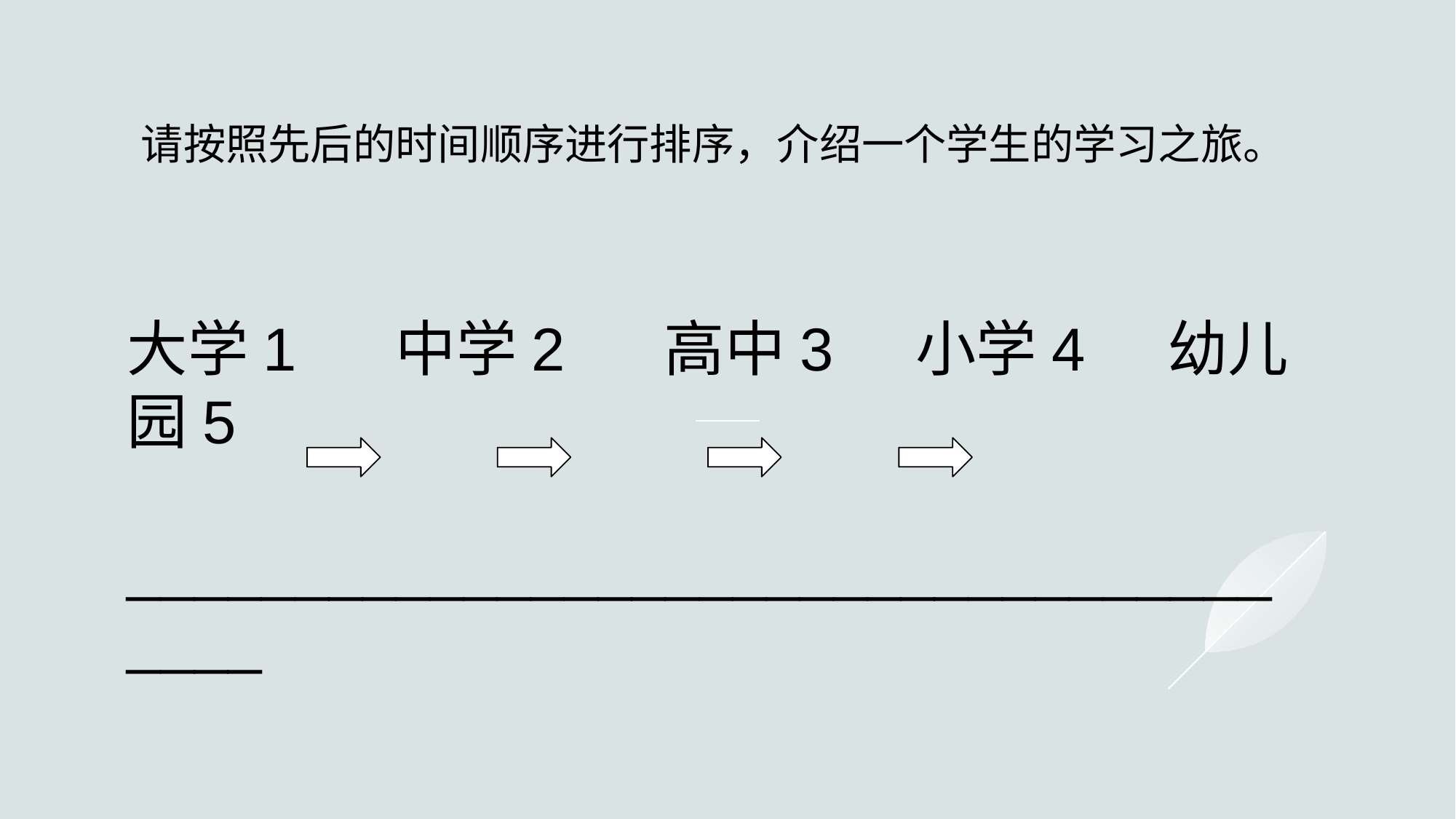

请按照先后的时间顺序进行排序，介绍一个学生的学习之旅。
大学1     中学2     高中3    小学4    幼儿园5

______________________________________